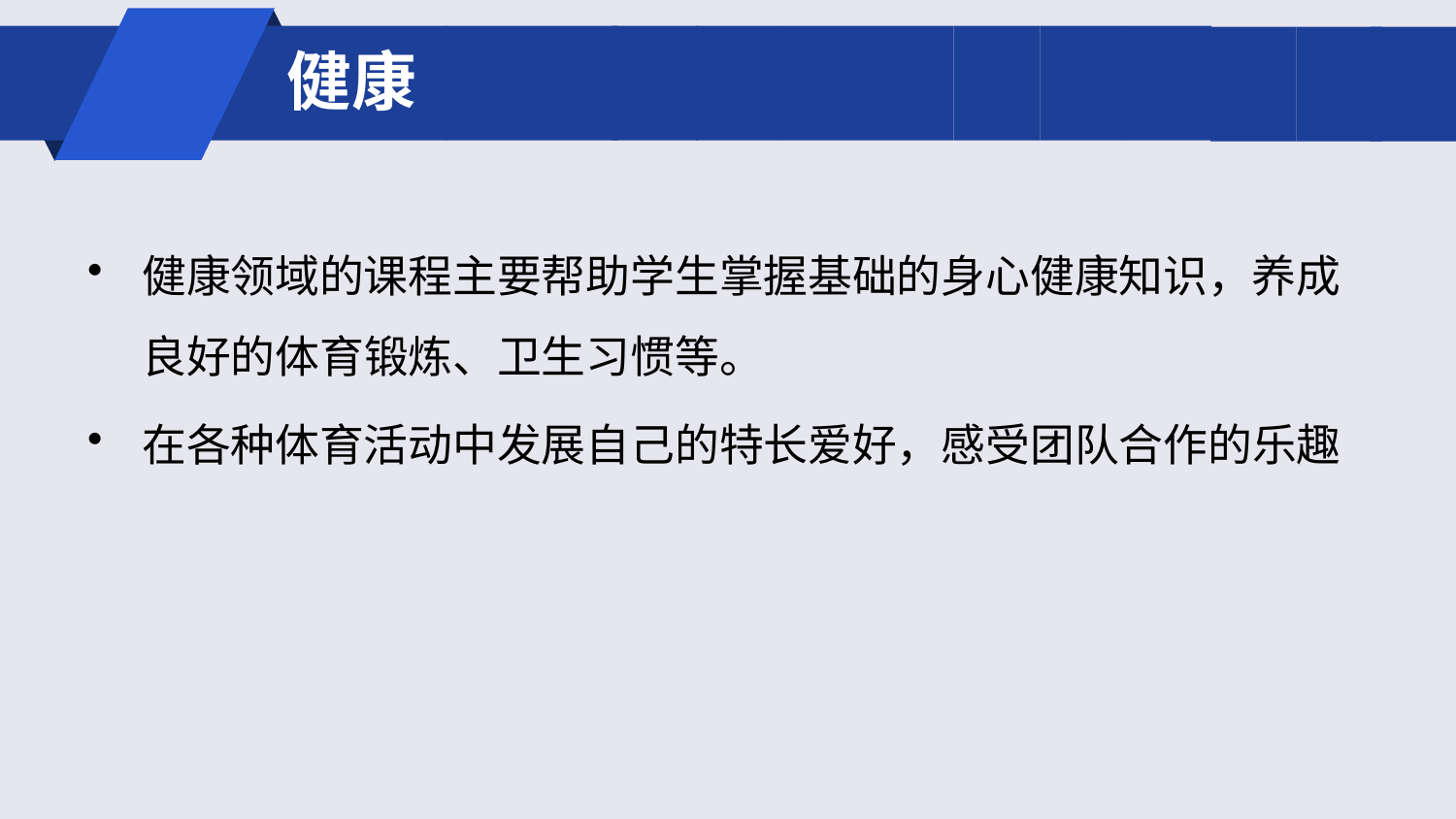

# 健康
健康领域的课程主要帮助学生掌握基础的身心健康知识，养成良好的体育锻炼、卫生习惯等。
在各种体育活动中发展自己的特长爱好，感受团队合作的乐趣